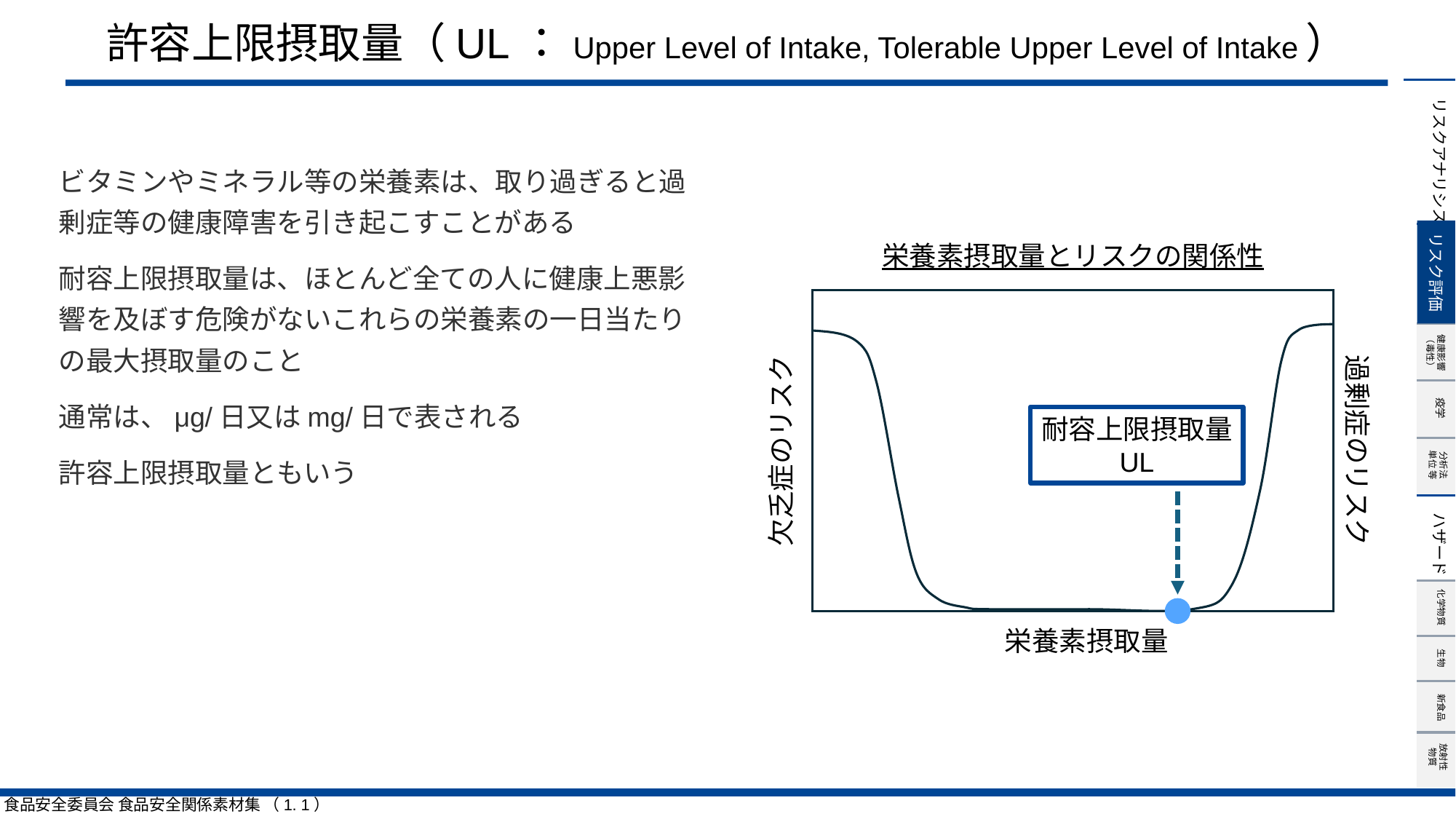

# 許容上限摂取量（UL：Upper Level of Intake, Tolerable Upper Level of Intake）
ビタミンやミネラル等の栄養素は、取り過ぎると過剰症等の健康障害を引き起こすことがある
耐容上限摂取量は、ほとんど全ての人に健康上悪影響を及ぼす危険がないこれらの栄養素の一日当たりの最大摂取量のこと
通常は、μg/日又はmg/日で表される
許容上限摂取量ともいう
リスク評価
栄養素摂取量とリスクの関係性

耐容上限摂取量
UL
過剰症のリスク
欠乏症のリスク

栄養素摂取量